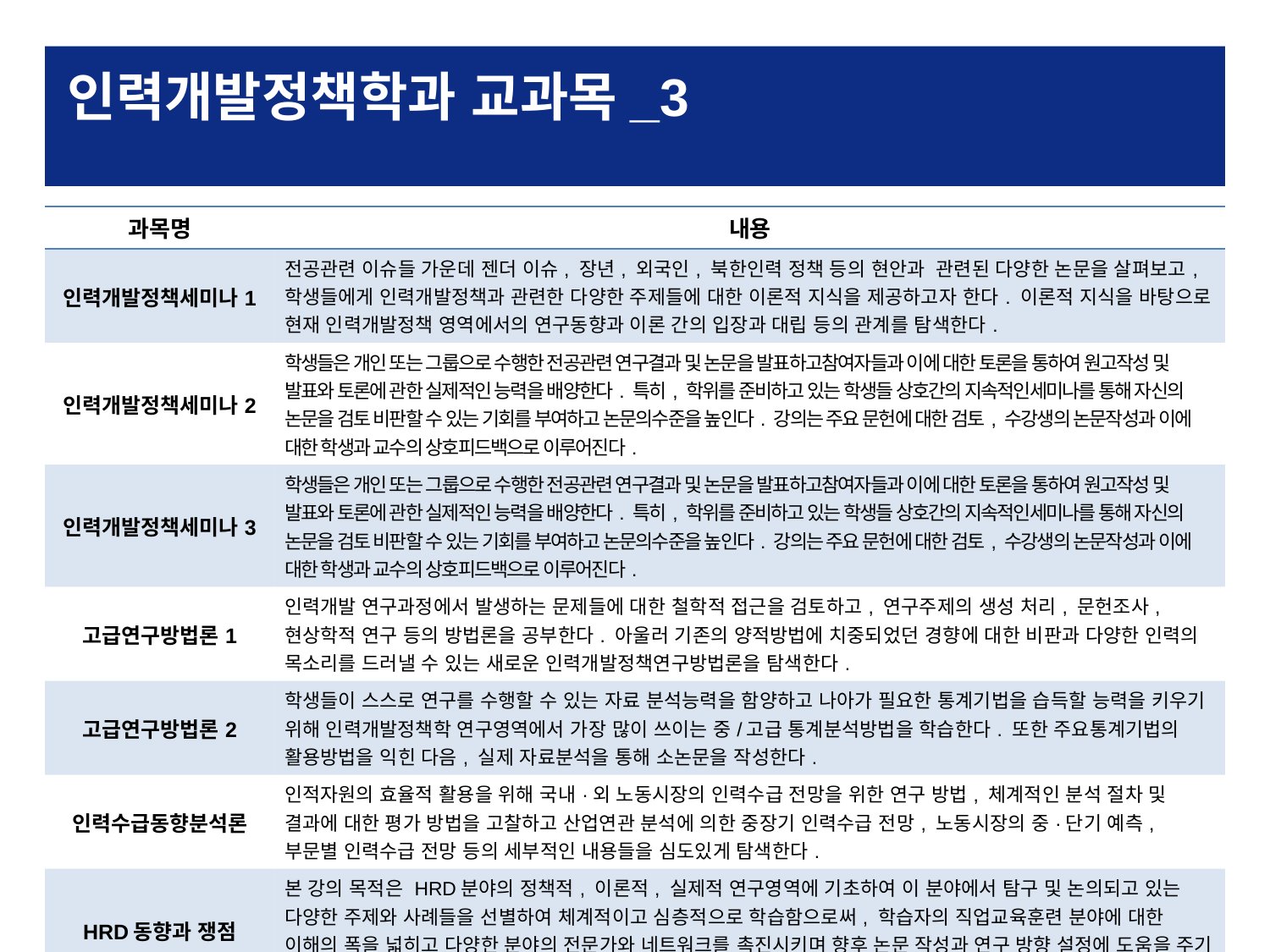

인력개발정책학과 교과목_3
| 과목명 | 내용 |
| --- | --- |
| 인력개발정책세미나1 | 전공관련 이슈들 가운데 젠더 이슈, 장년, 외국인, 북한인력 정책 등의 현안과 관련된 다양한 논문을 살펴보고, 학생들에게 인력개발정책과 관련한 다양한 주제들에 대한 이론적 지식을 제공하고자 한다. 이론적 지식을 바탕으로 현재 인력개발정책 영역에서의 연구동향과 이론 간의 입장과 대립 등의 관계를 탐색한다. |
| 인력개발정책세미나2 | 학생들은 개인 또는 그룹으로 수행한 전공관련 연구결과 및 논문을 발표하고참여자들과 이에 대한 토론을 통하여 원고작성 및 발표와 토론에 관한 실제적인 능력을 배양한다. 특히, 학위를 준비하고 있는 학생들 상호간의 지속적인세미나를 통해 자신의 논문을 검토 비판할 수 있는 기회를 부여하고 논문의수준을 높인다. 강의는 주요 문헌에 대한 검토, 수강생의 논문작성과 이에 대한 학생과 교수의 상호피드백으로 이루어진다. |
| 인력개발정책세미나3 | 학생들은 개인 또는 그룹으로 수행한 전공관련 연구결과 및 논문을 발표하고참여자들과 이에 대한 토론을 통하여 원고작성 및 발표와 토론에 관한 실제적인 능력을 배양한다. 특히, 학위를 준비하고 있는 학생들 상호간의 지속적인세미나를 통해 자신의 논문을 검토 비판할 수 있는 기회를 부여하고 논문의수준을 높인다. 강의는 주요 문헌에 대한 검토, 수강생의 논문작성과 이에 대한 학생과 교수의 상호피드백으로 이루어진다. |
| 고급연구방법론1 | 인력개발 연구과정에서 발생하는 문제들에 대한 철학적 접근을 검토하고, 연구주제의 생성 처리, 문헌조사, 현상학적 연구 등의 방법론을 공부한다. 아울러 기존의 양적방법에 치중되었던 경향에 대한 비판과 다양한 인력의 목소리를 드러낼 수 있는 새로운 인력개발정책연구방법론을 탐색한다. |
| 고급연구방법론2 | 학생들이 스스로 연구를 수행할 수 있는 자료 분석능력을 함양하고 나아가 필요한 통계기법을 습득할 능력을 키우기 위해 인력개발정책학 연구영역에서 가장 많이 쓰이는 중/고급 통계분석방법을 학습한다. 또한 주요통계기법의 활용방법을 익힌 다음, 실제 자료분석을 통해 소논문을 작성한다. |
| 인력수급동향분석론 | 인적자원의 효율적 활용을 위해 국내·외 노동시장의 인력수급 전망을 위한 연구 방법, 체계적인 분석 절차 및 결과에 대한 평가 방법을 고찰하고 산업연관 분석에 의한 중장기 인력수급 전망, 노동시장의 중·단기 예측, 부문별 인력수급 전망 등의 세부적인 내용들을 심도있게 탐색한다. |
| HRD동향과 쟁점 | 본 강의 목적은 HRD분야의 정책적, 이론적, 실제적 연구영역에 기초하여 이 분야에서 탐구 및 논의되고 있는 다양한 주제와 사례들을 선별하여 체계적이고 심층적으로 학습함으로써, 학습자의 직업교육훈련 분야에 대한 이해의 폭을 넓히고 다양한 분야의 전문가와 네트워크를 촉진시키며 향후 논문 작성과 연구 방향 설정에 도움을 주기 위한 것이다. |
| 직업교육훈련세미나 | 본 강의 목적은 직업교육훈련 분야의 정책적, 이론적, 실제적 연구영역에 기초하여 이 분야에서 탐구 및 논의되고 있는 다양한 주제와 사례들을 선별하여 체계적이고 심층적으로 학습함으로써, 학습자의 직업교육훈련 분야에 대한 이해의 폭을 넓히고 다양한 분야의 전문가와 네트워크를 촉진시키며 향후 논문작성과 연구 방향 설정에 도움을 주기 위한 것이다. |